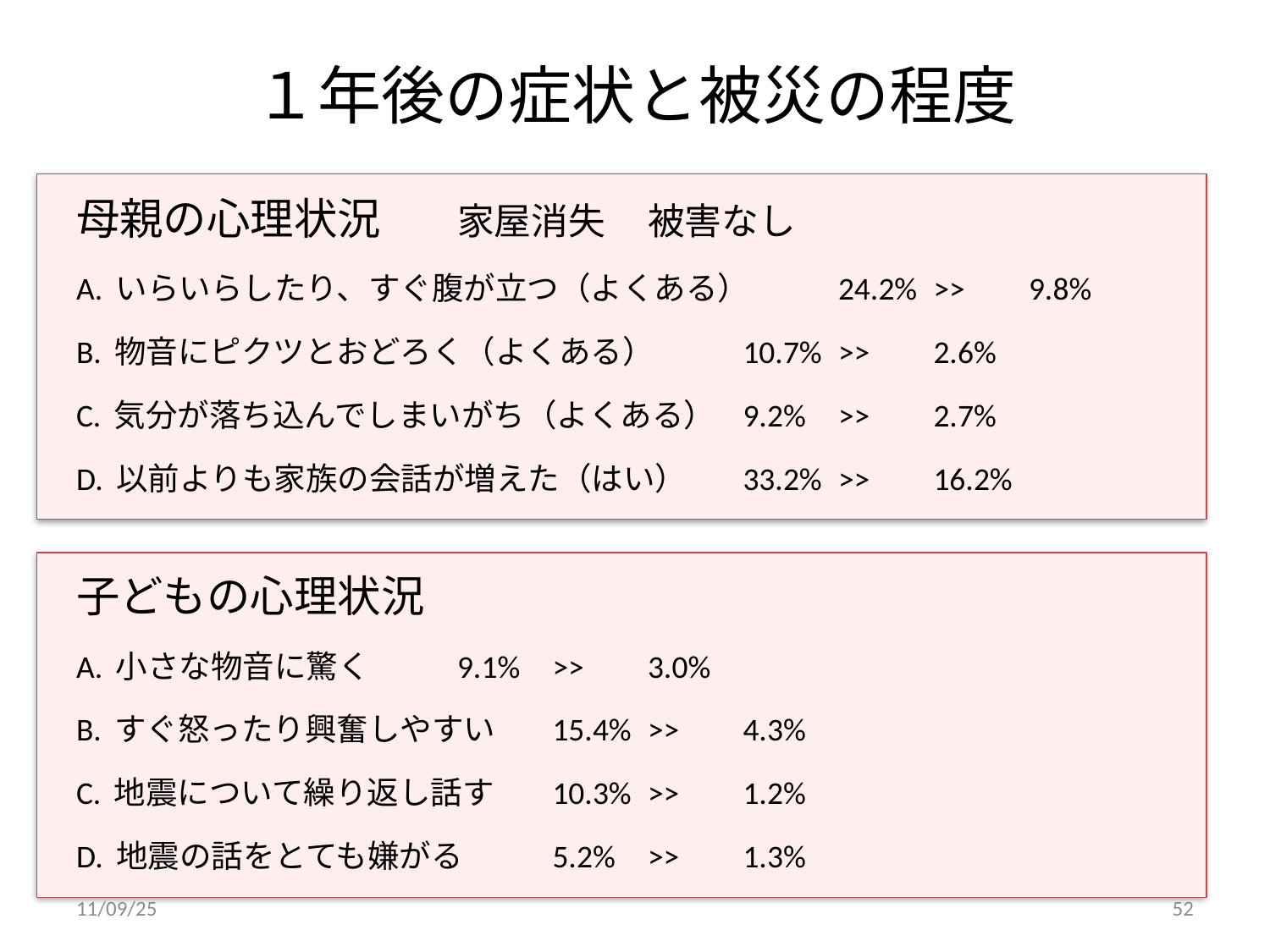

# １年後の症状と被災の程度
母親の心理状況 	家屋消失	被害なし
A. いらいらしたり、すぐ腹が立つ（よくある）	24.2%	>>	9.8%
B. 物音にピクツとおどろく（よくある）	10.7%	>>	2.6%
C. 気分が落ち込んでしまいがち（よくある）	9.2%	>>	2.7%
D. 以前よりも家族の会話が増えた（はい）	33.2%	>>	16.2%
子どもの心理状況
A. 小さな物音に驚く	9.1%	>>	3.0%
B. すぐ怒ったり興奮しやすい	15.4%	>>	4.3%
C. 地震について繰り返し話す	10.3%	>>	1.2%
D. 地震の話をとても嫌がる	5.2%	>>	1.3%

11/09/25
52